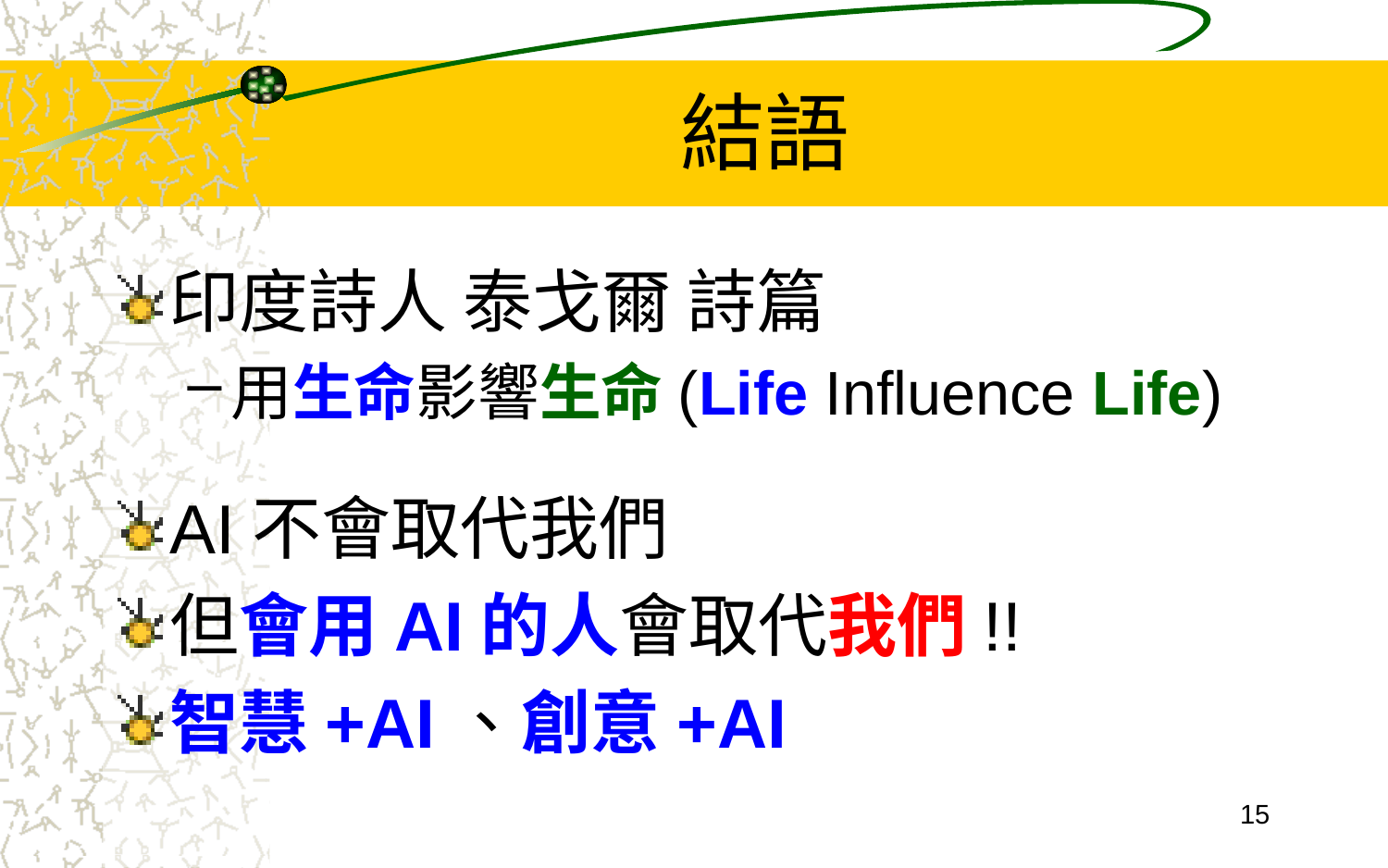

# 結語
印度詩人 泰戈爾 詩篇
用生命影響生命(Life Influence Life)

AI不會取代我們
但會用AI的人會取代我們!!
智慧+AI、創意+AI
15